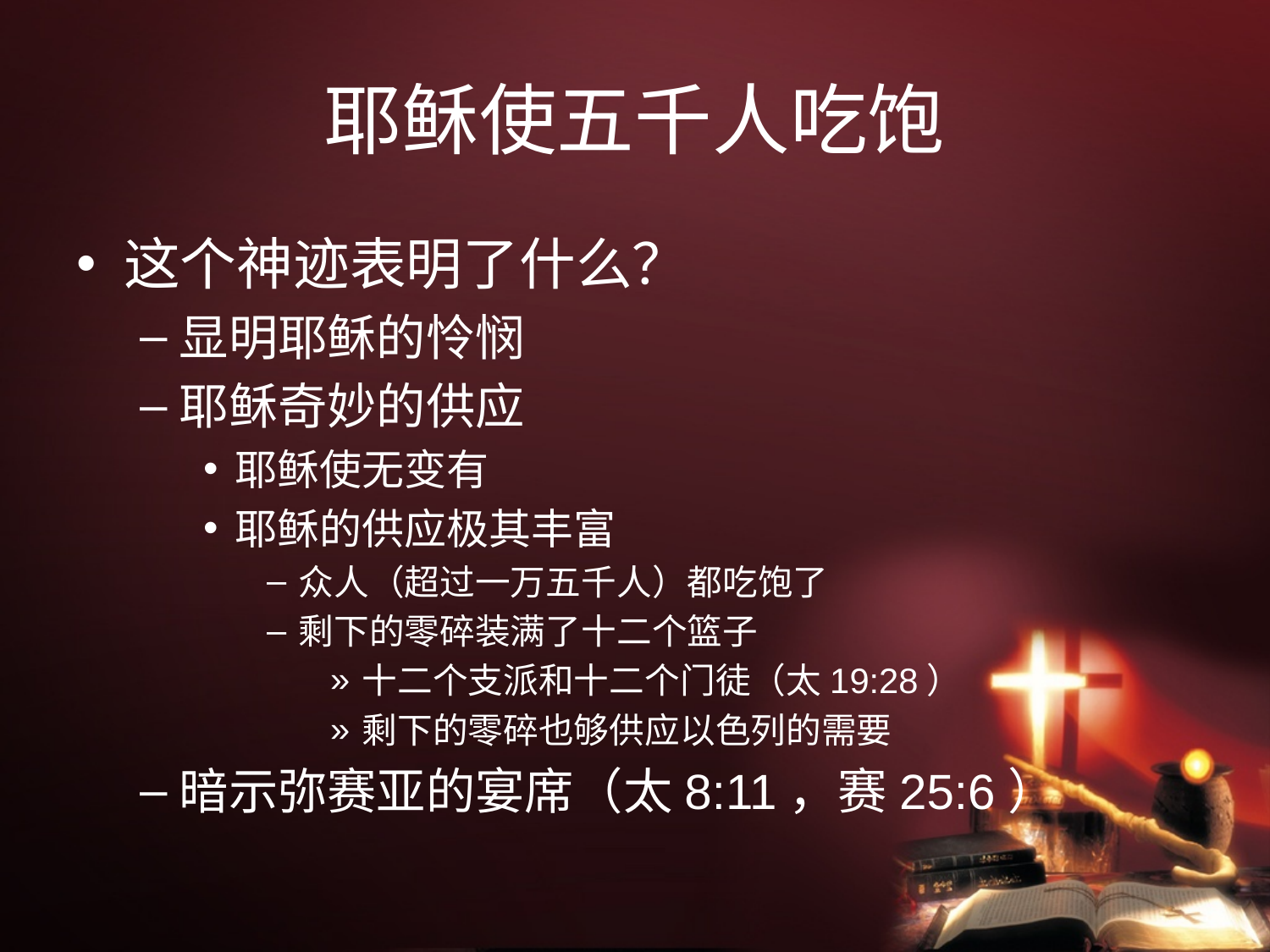

# 耶稣使五千人吃饱
这个神迹表明了什么？
显明耶稣的怜悯
耶稣奇妙的供应
耶稣使无变有
耶稣的供应极其丰富
众人（超过一万五千人）都吃饱了
剩下的零碎装满了十二个篮子
十二个支派和十二个门徒（太19:28）
剩下的零碎也够供应以色列的需要
暗示弥赛亚的宴席（太8:11，赛25:6）